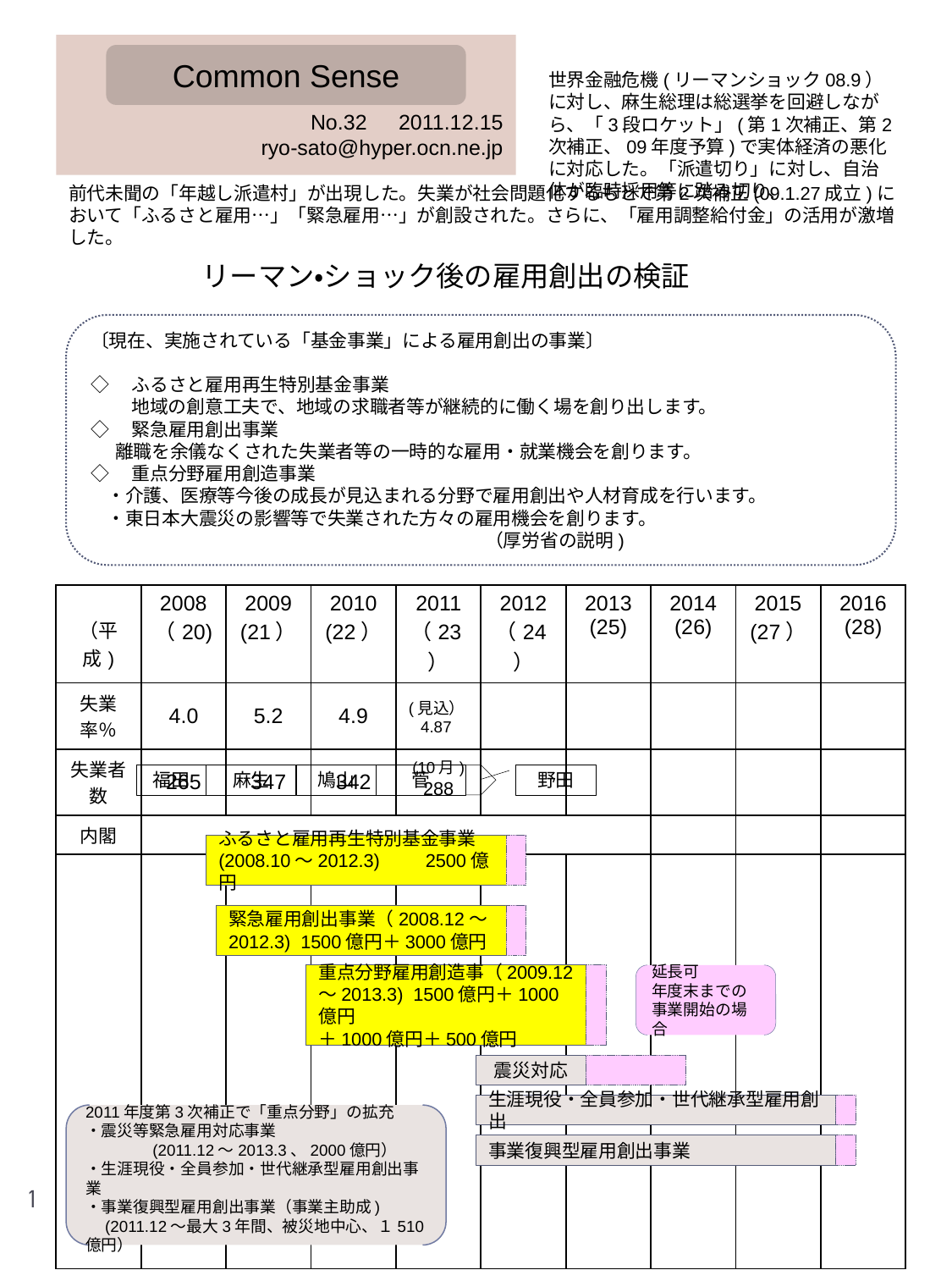

No.32　2011.12.15
ryo-sato@hyper.ocn.ne.jp

Common Sense
世界金融危機(リーマンショック08.9）に対し、麻生総理は総選挙を回避しながら、「3段ロケット」(第1次補正、第2次補正、09年度予算)で実体経済の悪化に対応した。「派遣切り」に対し、自治体が臨時採用等に踏み切り、
前代未聞の「年越し派遣村」が出現した。失業が社会問題化するもとで第2次補正(09.1.27成立)において「ふるさと雇用…」「緊急雇用…」が創設された。さらに、「雇用調整給付金」の活用が激増した。
リーマン・ショック後の雇用創出の検証
#
〔現在、実施されている「基金事業」による雇用創出の事業〕

◇　ふるさと雇用再生特別基金事業
　　 地域の創意工夫で、地域の求職者等が継続的に働く場を創り出します。
◇　緊急雇用創出事業
     離職を余儀なくされた失業者等の一時的な雇用・就業機会を創ります。
◇　重点分野雇用創造事業
   ・介護、医療等今後の成長が見込まれる分野で雇用創出や人材育成を行います。
   ・東日本大震災の影響等で失業された方々の雇用機会を創ります。
                                                                                                 （厚労省の説明)

| （平成) | 2008 （20) | 2009 (21） | 2010 (22） | 2011 （23） | 2012 （24） | 2013 (25) | 2014 (26) | 2015 (27） | 2016 (28) |
| --- | --- | --- | --- | --- | --- | --- | --- | --- | --- |
| 失業率％ | 4.0 | 5.2 | 4.9 | (見込）4.87 |  |  |  |  |  |
| 失業者数 | 265 | 347 | 342 | (10月) 288 |  |  |  |  |  |
| 内閣 |  |  |  |  |  |  |  |  |  |
|  |  |  |  |  |  |  |  |  |  |
福田
麻生
鳩山
菅

野田
ふるさと雇用再生特別基金事業
(2008.10～2012.3)　　2500億円

緊急雇用創出事業（2008.12～2012.3)  1500億円＋3000億円

重点分野雇用創造事（2009.12～2013.3)  1500億円＋1000億円
＋1000億円＋500億円

延長可
年度末までの事業開始の場合
震災対応

生涯現役・全員参加・世代継承型雇用創出

2011年度第3次補正で「重点分野」の拡充
・震災等緊急雇用対応事業
　　　　(2011.12～2013.3、2000億円）
・生涯現役・全員参加・世代継承型雇用創出事業
・事業復興型雇用創出事業（事業主助成)
　(2011.12～最大3年間、被災地中心、１510億円）

事業復興型雇用創出事業

1